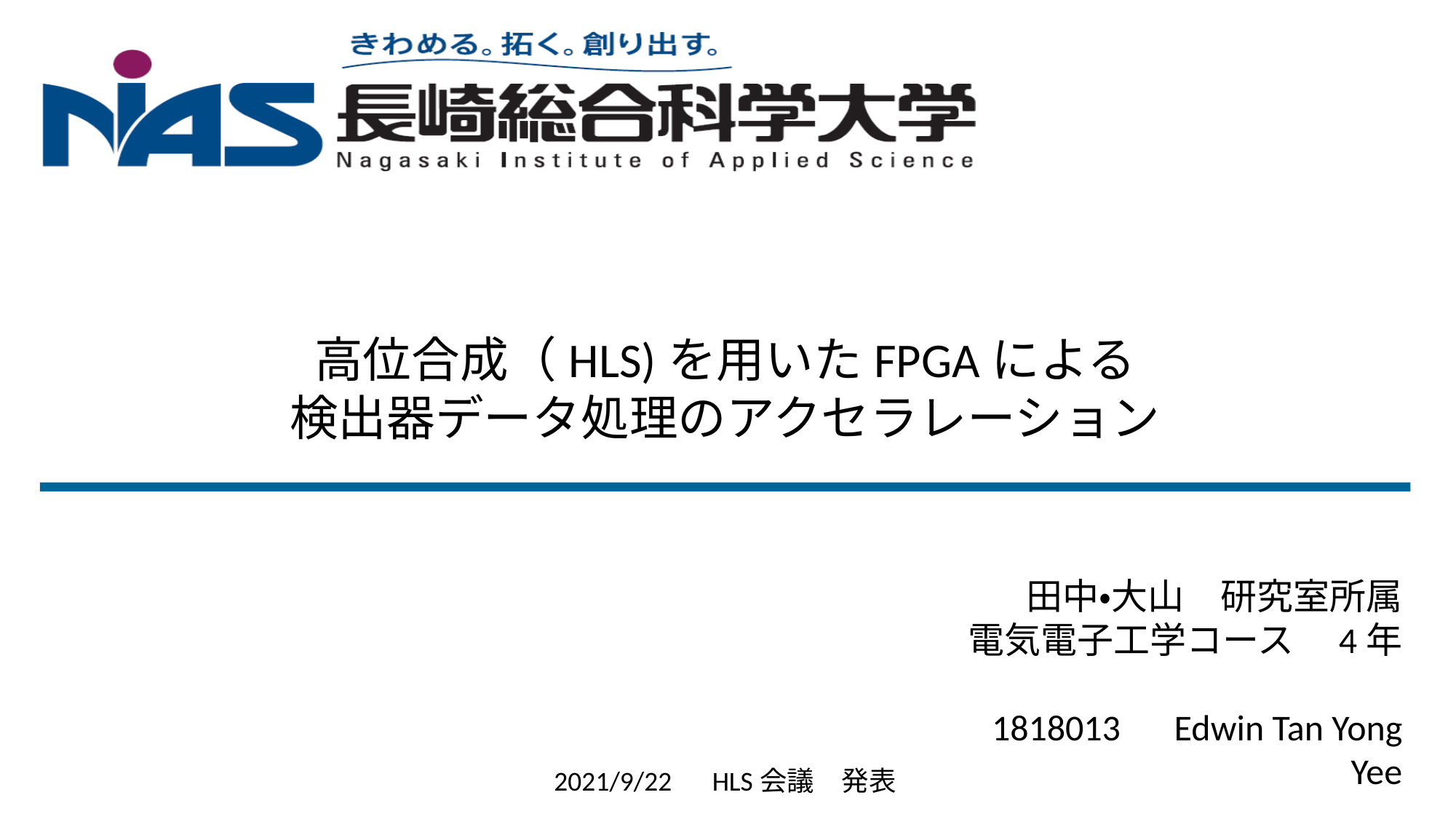

# 高位合成（HLS)を用いたFPGAによる 検出器データ処理のアクセラレーション
田中・大山　研究室所属
電気電子工学コース　4年
1818013　Edwin Tan Yong Yee
2021/9/22　HLS会議　発表